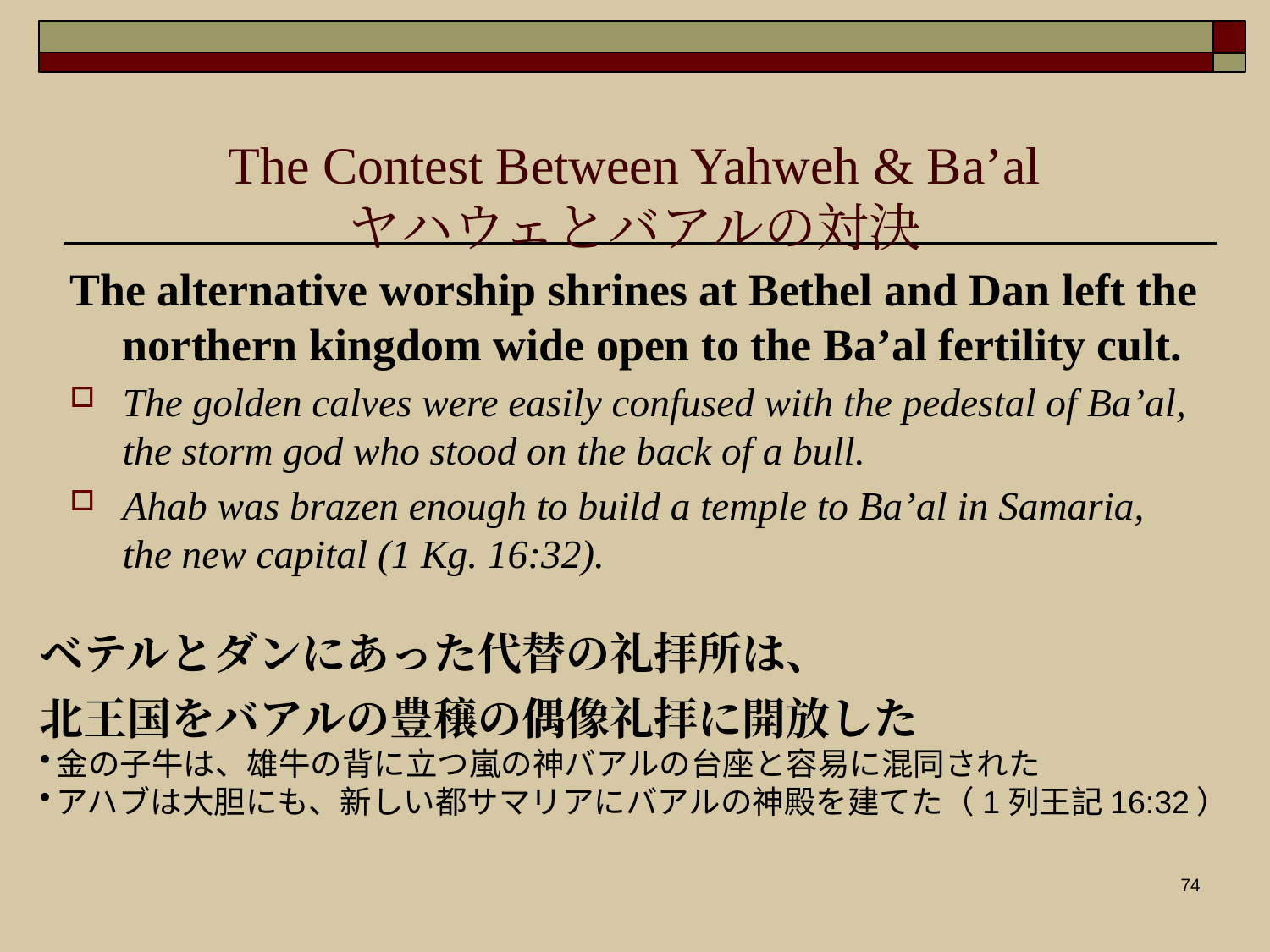

The Contest Between Yahweh & Ba’al
ヤハウェとバアルの対決
The alternative worship shrines at Bethel and Dan left the northern kingdom wide open to the Ba’al fertility cult.
The golden calves were easily confused with the pedestal of Ba’al, the storm god who stood on the back of a bull.
Ahab was brazen enough to build a temple to Ba’al in Samaria, the new capital (1 Kg. 16:32).
ベテルとダンにあった代替の礼拝所は、
北王国をバアルの豊穣の偶像礼拝に開放した
金の子牛は、雄牛の背に立つ嵐の神バアルの台座と容易に混同された
アハブは大胆にも、新しい都サマリアにバアルの神殿を建てた（1列王記16:32）
74